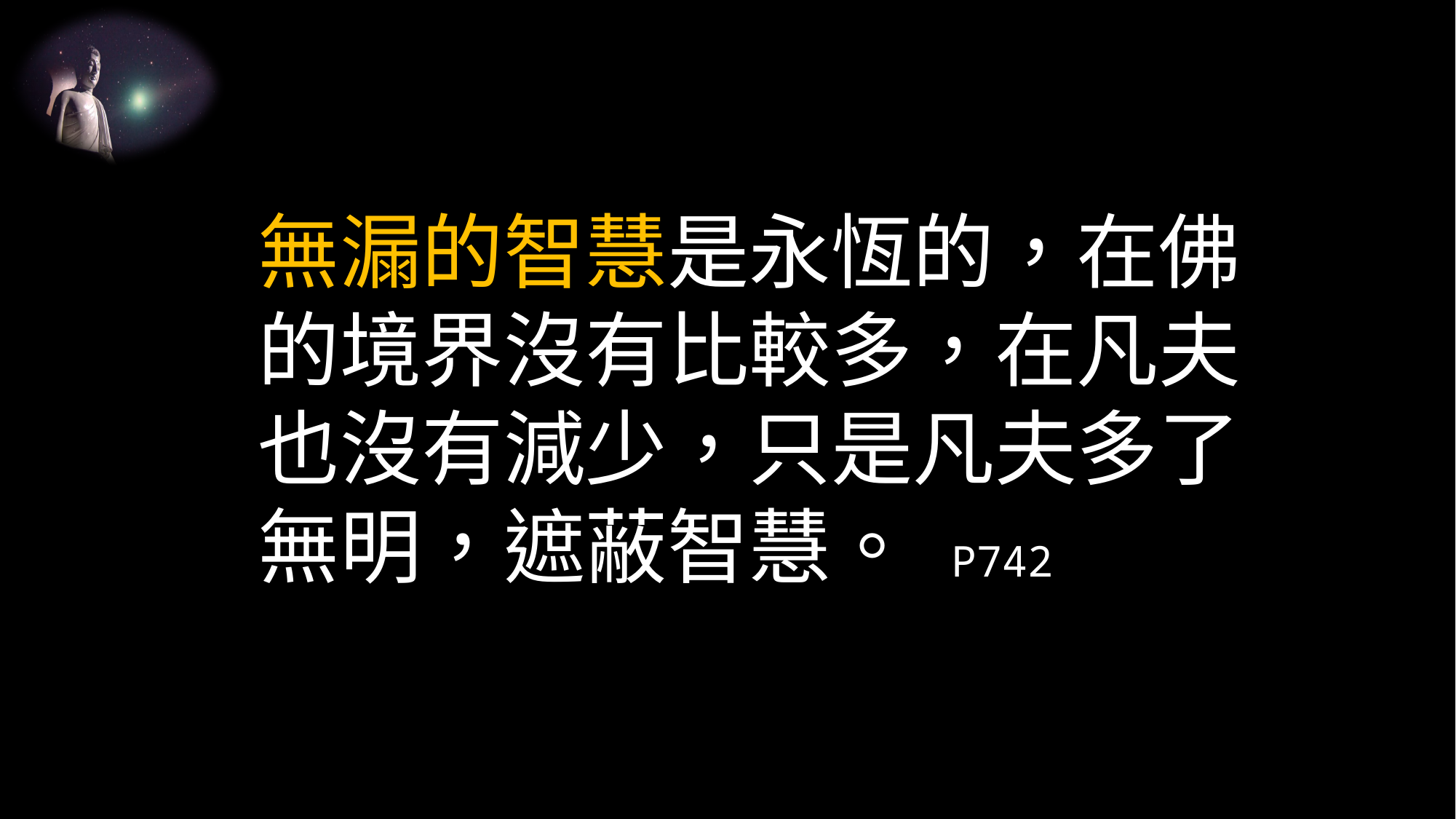

無漏的智慧是永恆的，在佛的境界沒有比較多，在凡夫也沒有減少，只是凡夫多了無明，遮蔽智慧。 P742